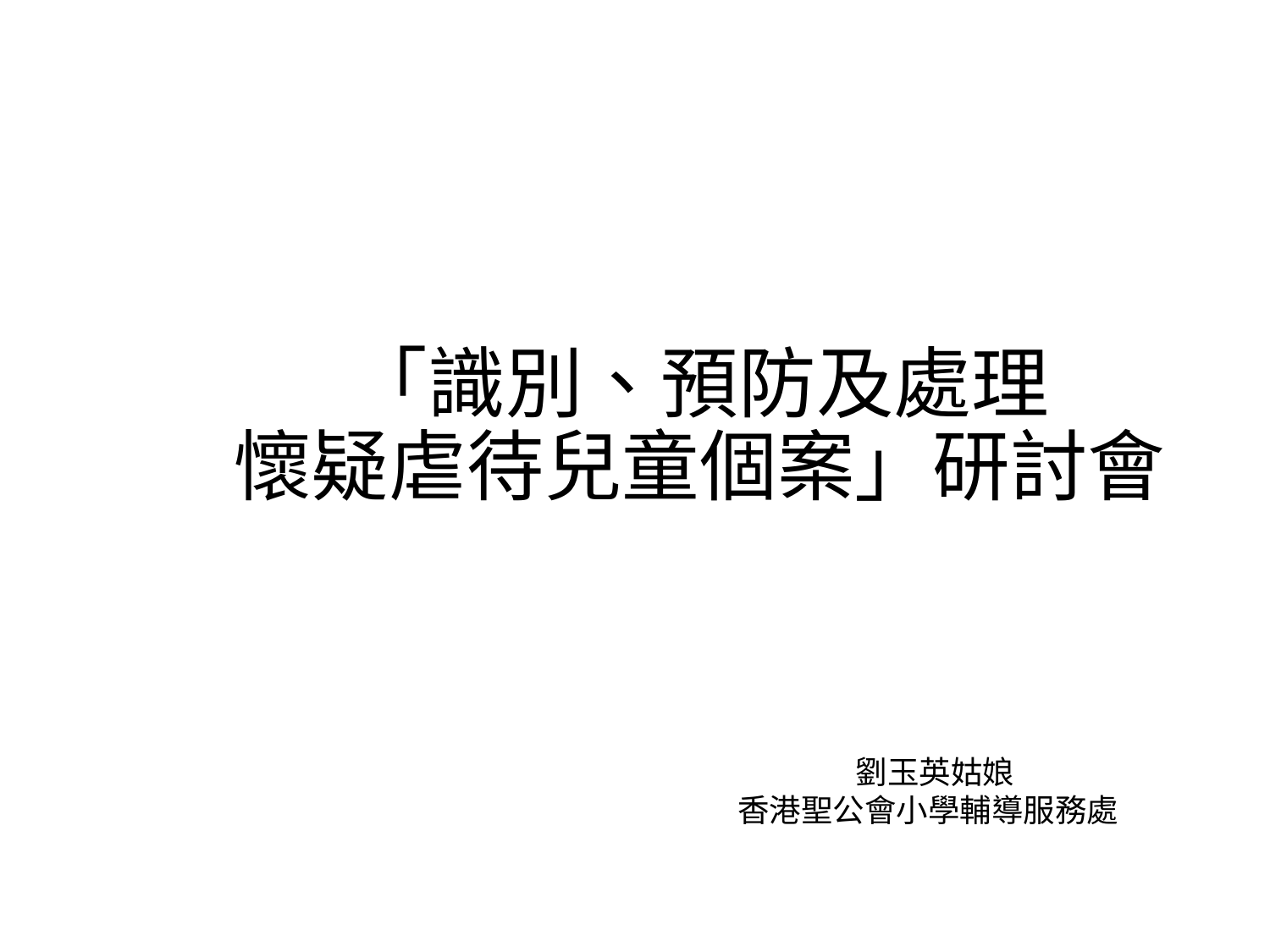

# 「識別、預防及處理 懷疑虐待兒童個案」研討會
劉玉英姑娘
香港聖公會小學輔導服務處